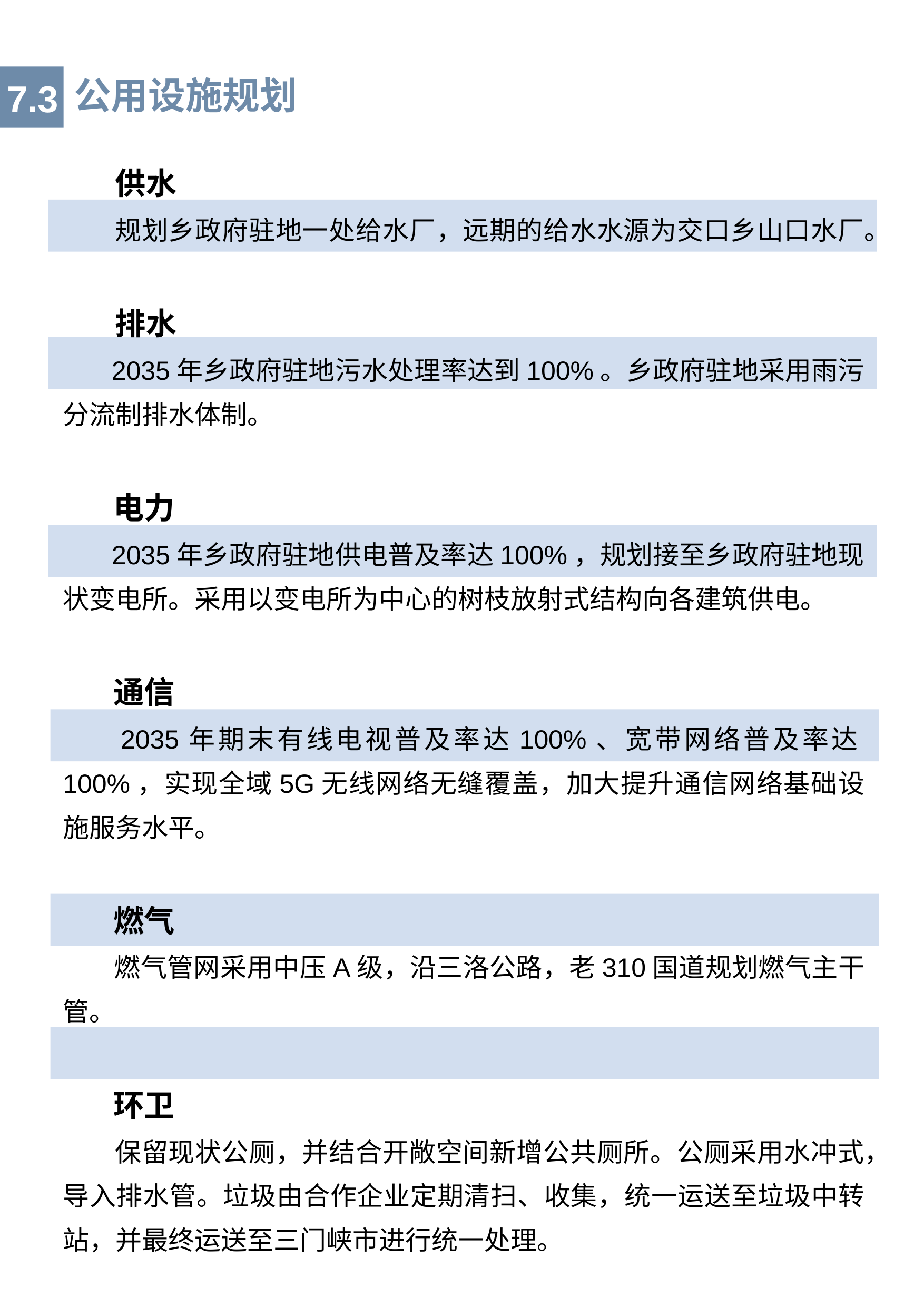

公用设施规划
7.3
   供水
   规划乡政府驻地一处给水厂，远期的给水水源为交口乡山口水厂。

   排水
   2035年乡政府驻地污水处理率达到100%。乡政府驻地采用雨污分流制排水体制。

   电力
   2035年乡政府驻地供电普及率达100%，规划接至乡政府驻地现状变电所。采用以变电所为中心的树枝放射式结构向各建筑供电。

   通信
   2035年期末有线电视普及率达100%、宽带网络普及率达100%，实现全域5G无线网络无缝覆盖，加大提升通信网络基础设施服务水平。

   燃气
   燃气管网采用中压A级，沿三洛公路，老310国道规划燃气主干管。

   环卫
   保留现状公厕，并结合开敞空间新增公共厕所。公厕采用水冲式，导入排水管。垃圾由合作企业定期清扫、收集，统一运送至垃圾中转站，并最终运送至三门峡市进行统一处理。